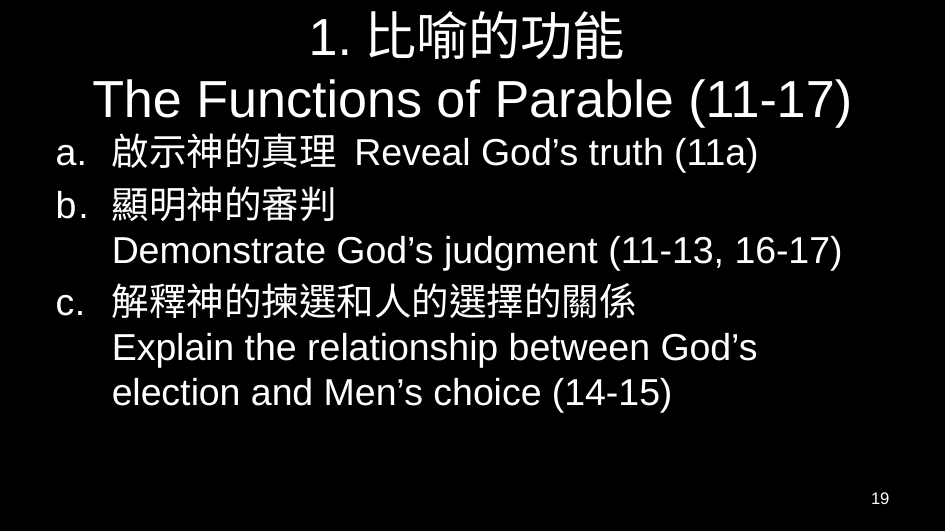

# 1.比喻的功能 The Functions of Parable (11-17)
啟示神的真理 Reveal God’s truth (11a)
顯明神的審判
Demonstrate God’s judgment (11-13, 16-17)
解釋神的揀選和人的選擇的關係
Explain the relationship between God’s election and Men’s choice (14-15)
19